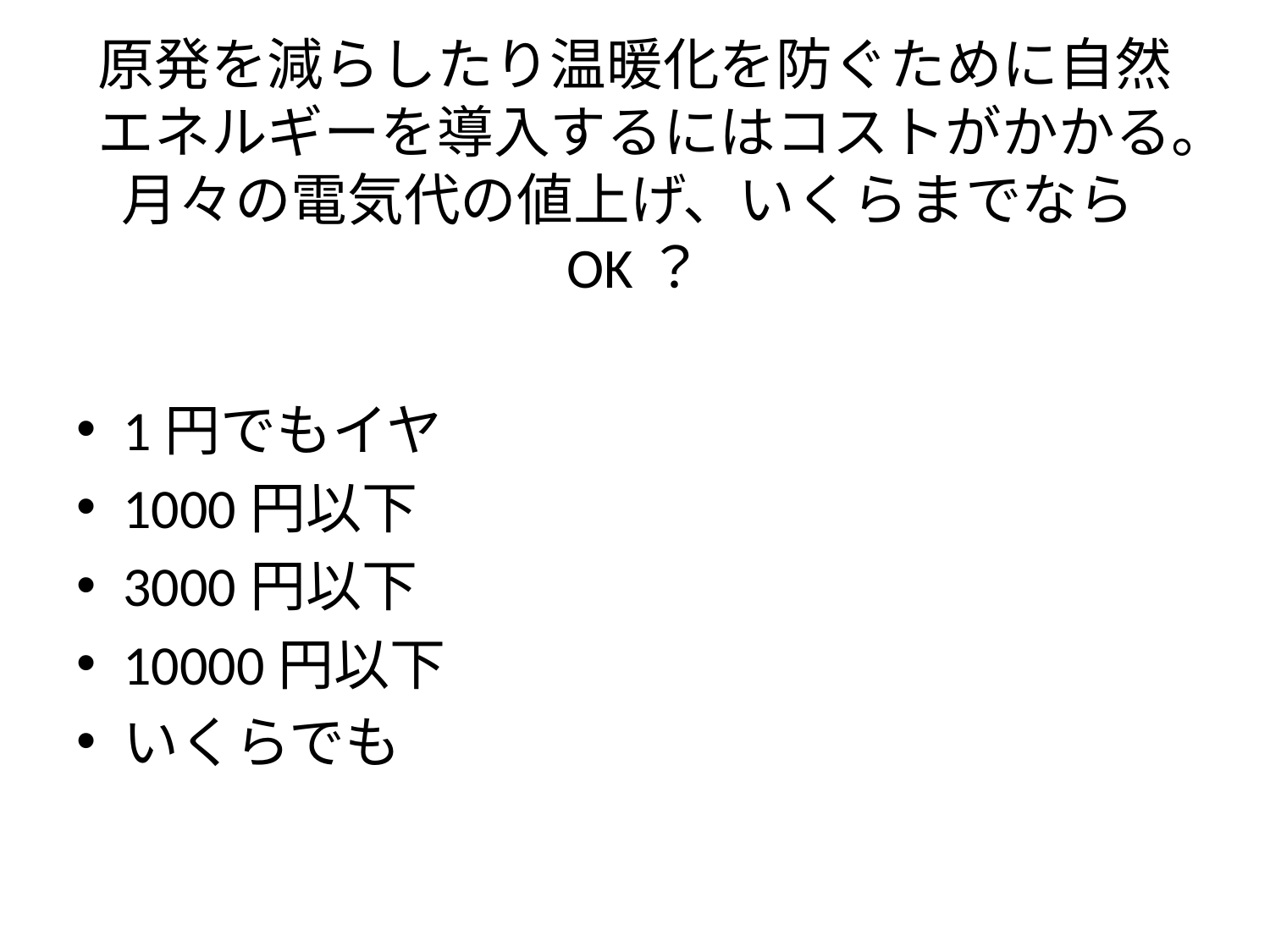

# 原発を減らしたり温暖化を防ぐために自然エネルギーを導入するにはコストがかかる。月々の電気代の値上げ、いくらまでならOK？
1円でもイヤ
1000円以下
3000円以下
10000円以下
いくらでも